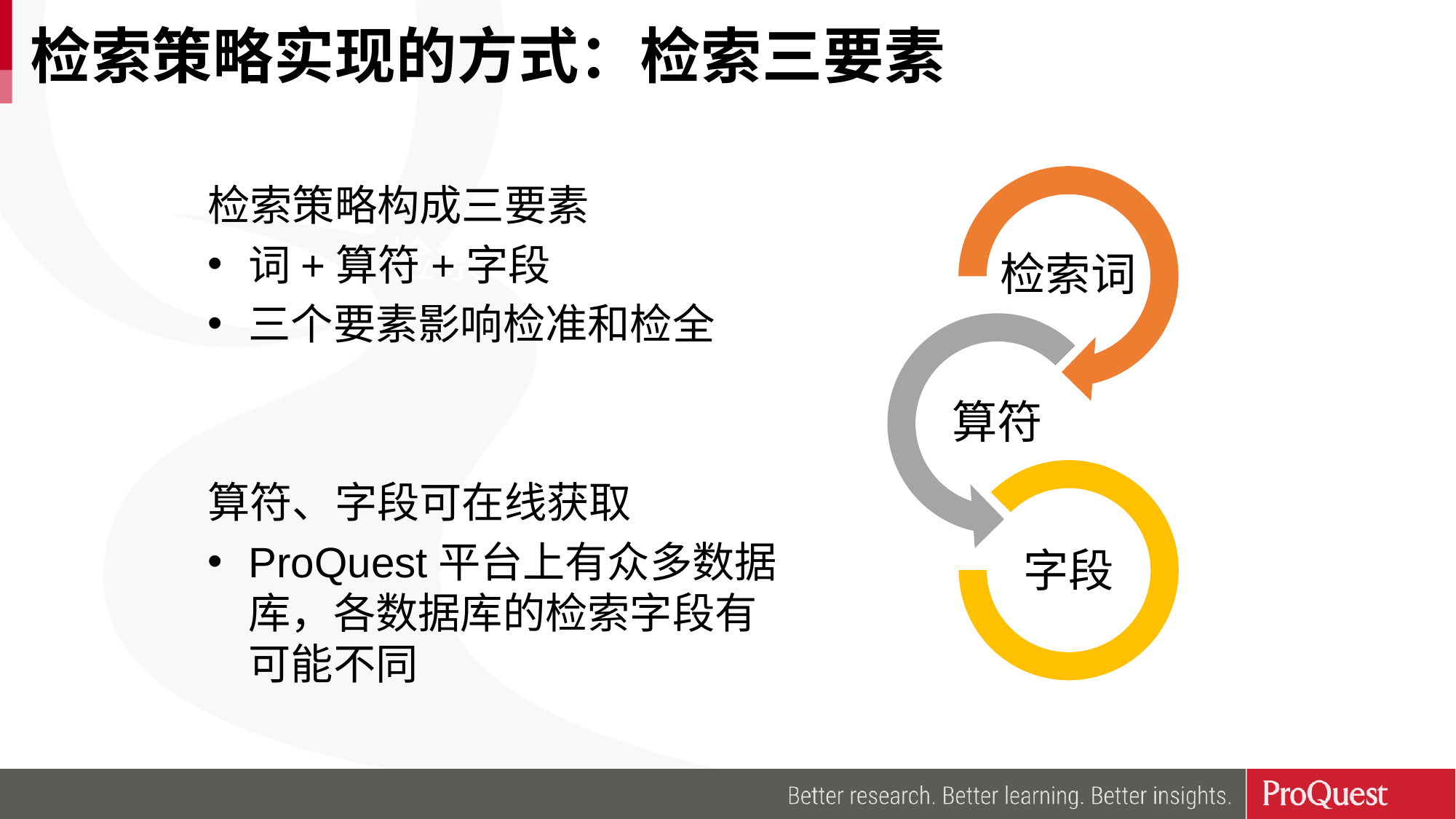

检索策略实现的方式：检索三要素

检索词
算符
字段
检索词
检索策略构成三要素
词+算符+字段
三个要素影响检准和检全

算符、字段可在线获取
ProQuest平台上有众多数据库，各数据库的检索字段有可能不同